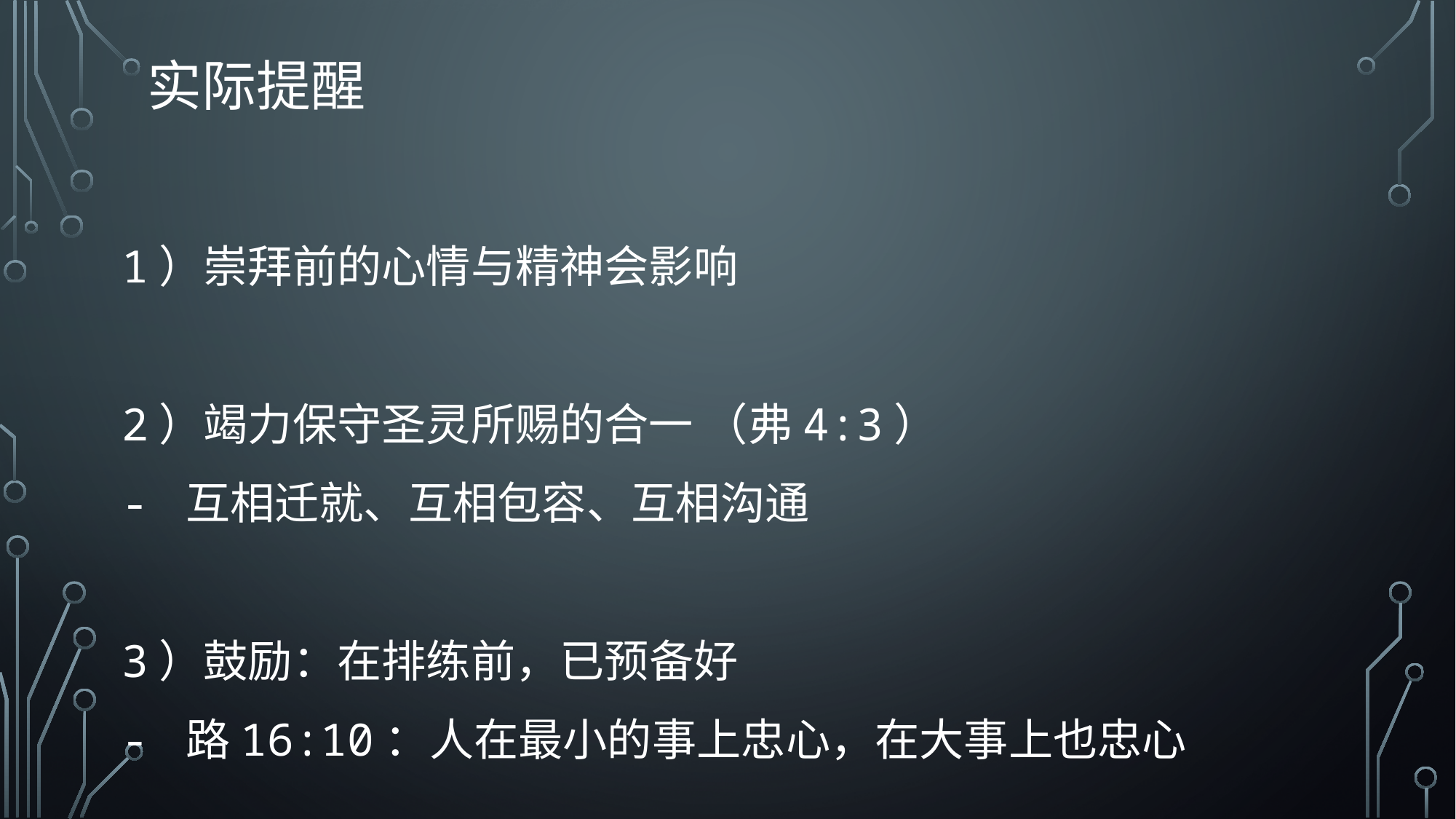

# 实际提醒
1）崇拜前的心情与精神会影响

2）竭力保守圣灵所赐的合一 （弗4:3）
- 互相迁就、互相包容、互相沟通

3）鼓励：在排练前，已预备好
- 路16:10：人在最小的事上忠心，在大事上也忠心